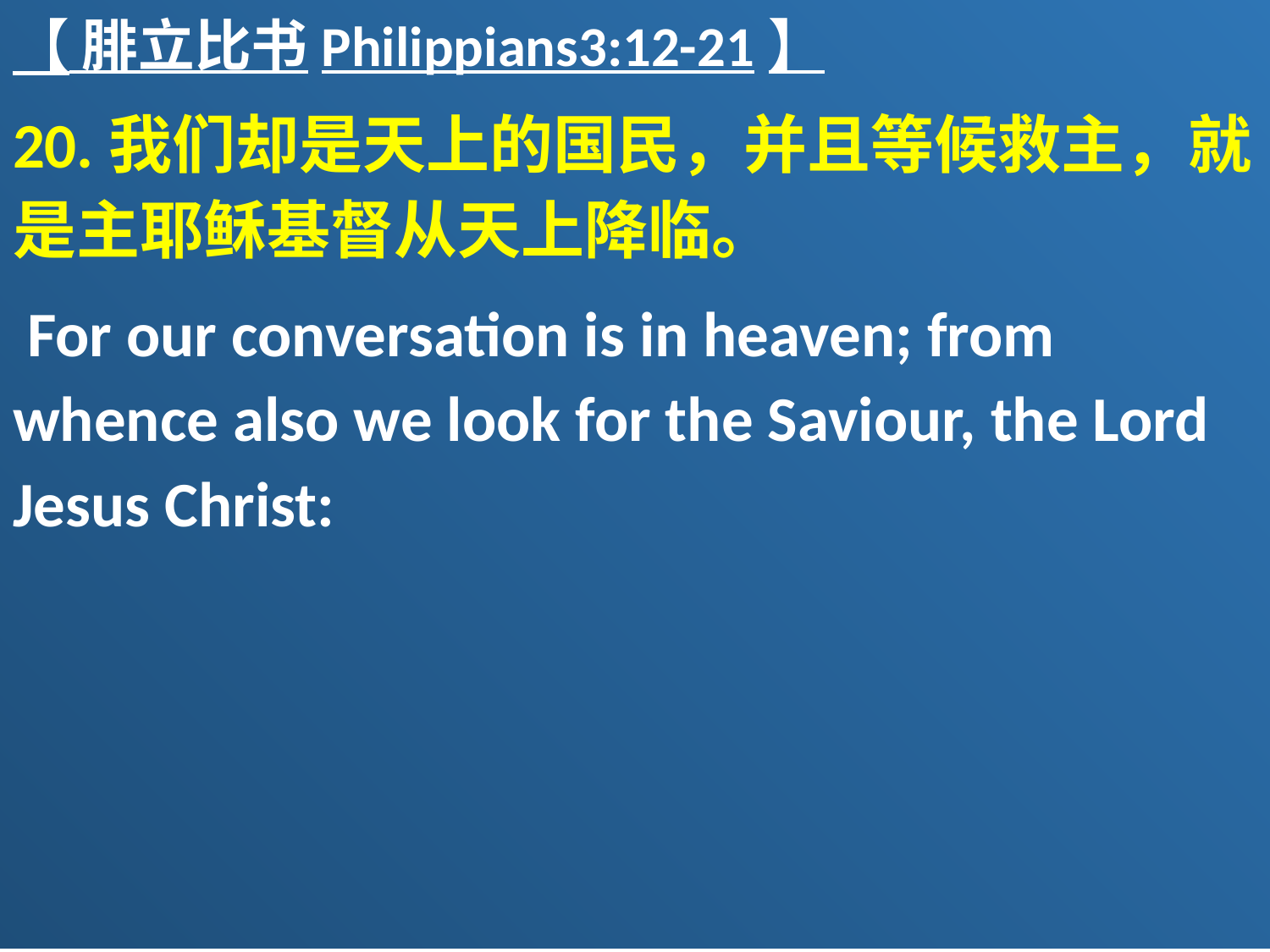

【 腓立比书Philippians3:12-21】
20.我们却是天上的国民，并且等候救主，就是主耶稣基督从天上降临。
 For our conversation is in heaven; from whence also we look for the Saviour, the Lord Jesus Christ: